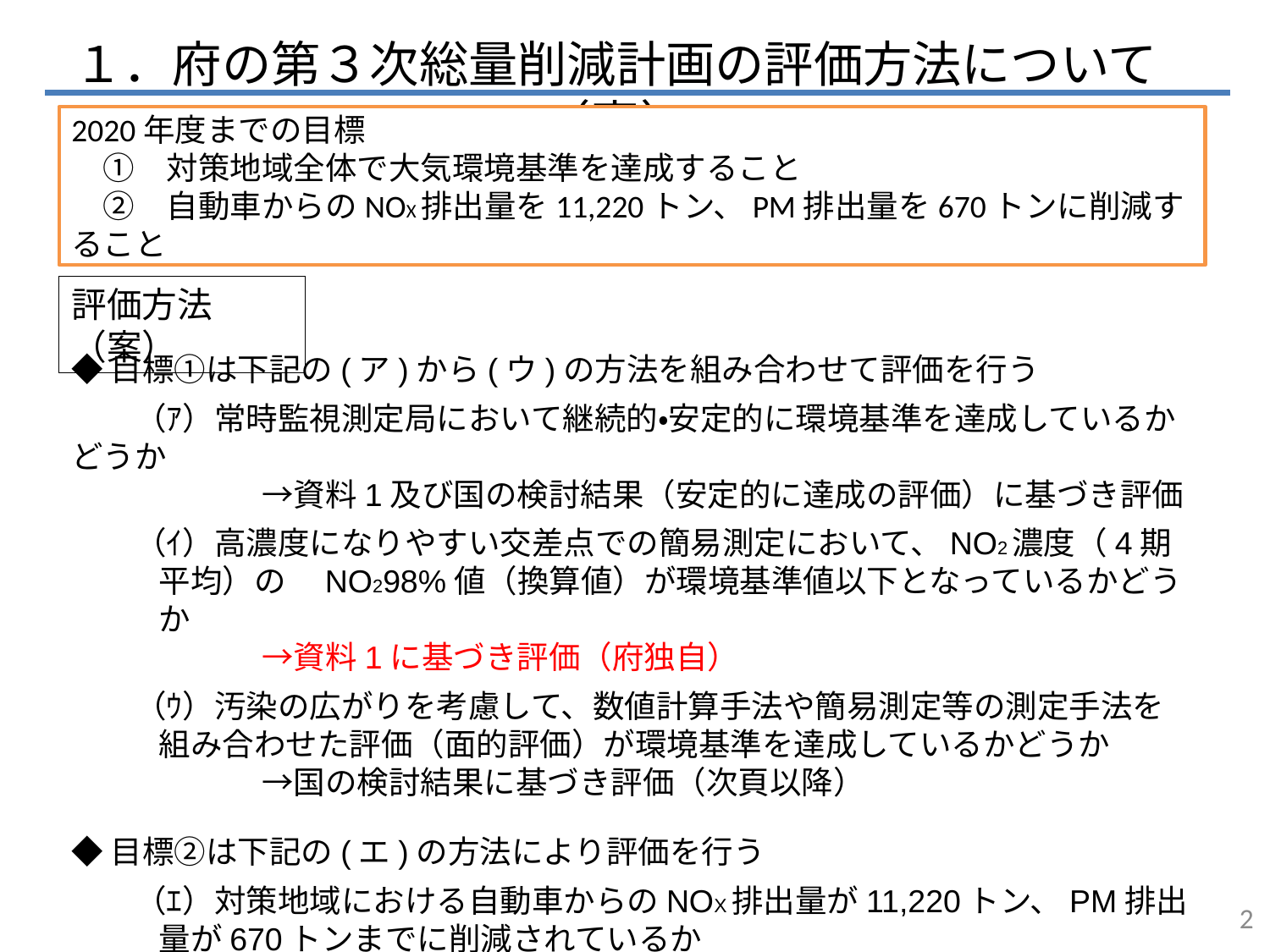

１．府の第３次総量削減計画の評価方法について（案）
2020年度までの目標
　①　対策地域全体で大気環境基準を達成すること
　②　自動車からのNOX排出量を11,220トン、PM排出量を670トンに削減すること

◆目標①は下記の(ア)から(ウ)の方法を組み合わせて評価を行う
　　（ｱ）常時監視測定局において継続的・安定的に環境基準を達成しているかどうか
　　　　　　→資料1及び国の検討結果（安定的に達成の評価）に基づき評価
　　（ｲ）高濃度になりやすい交差点での簡易測定において、NO2濃度（4期平均）の　NO298%値（換算値）が環境基準値以下となっているかどうか
　　　　　　→資料1に基づき評価（府独自）
　　（ｳ）汚染の広がりを考慮して、数値計算手法や簡易測定等の測定手法を組み合わせた評価（面的評価）が環境基準を達成しているかどうか
　　　　　　→国の検討結果に基づき評価（次頁以降）
◆目標②は下記の(エ)の方法により評価を行う
　　（ｴ）対策地域における自動車からのNOX排出量が11,220トン、PM排出量が670トンまでに削減されているか
　　　　　　→資料２に基づき評価

評価方法（案）
2